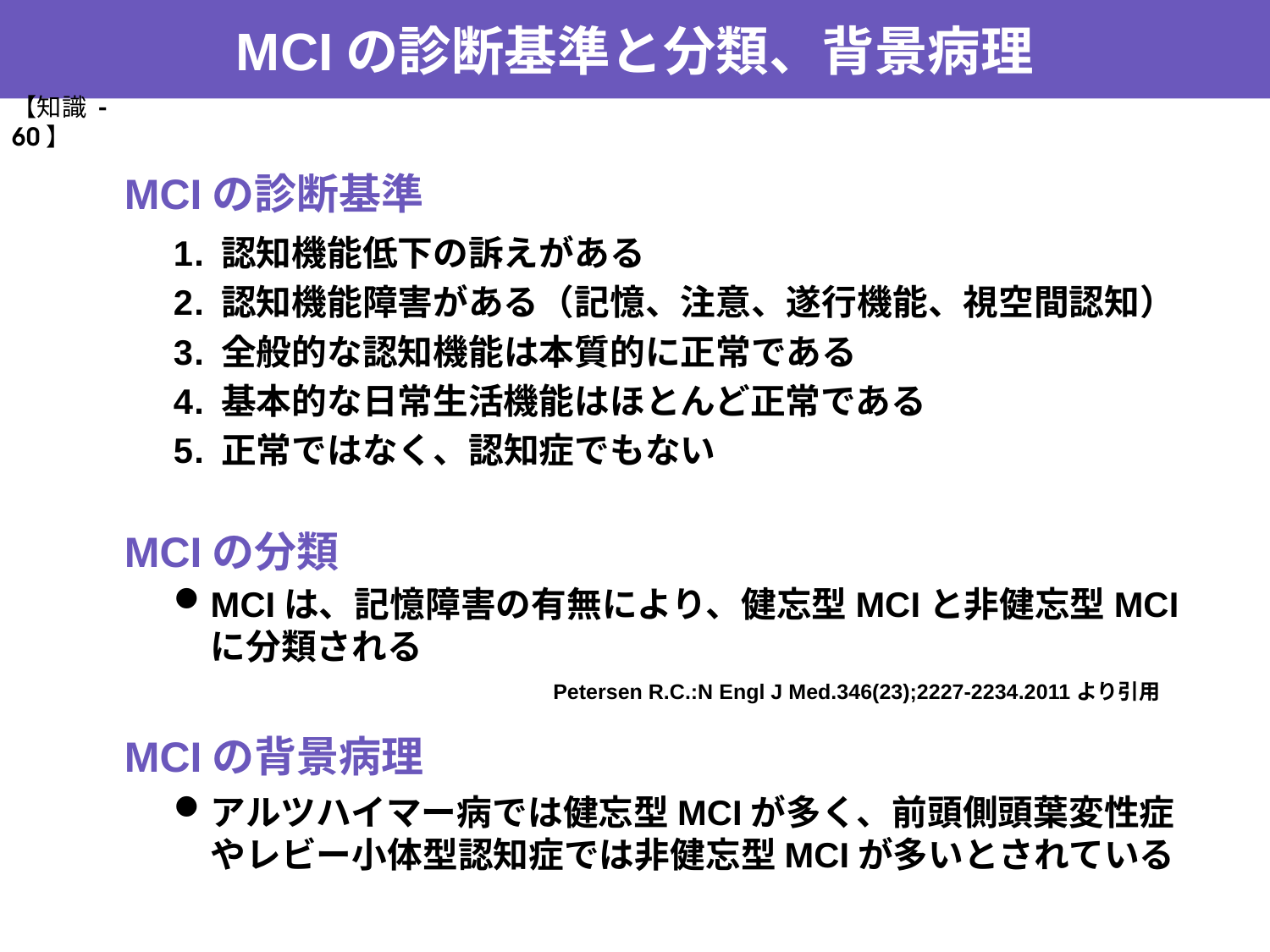

MCIの診断基準と分類、背景病理
【知識 -60】
MCIの診断基準
認知機能低下の訴えがある
認知機能障害がある（記憶、注意、遂行機能、視空間認知）
全般的な認知機能は本質的に正常である
基本的な日常生活機能はほとんど正常である
正常ではなく、認知症でもない
MCIの分類
MCIは、記憶障害の有無により、健忘型MCIと非健忘型MCIに分類される
Petersen R.C.:N Engl J Med.346(23);2227-2234.2011より引用
MCIの背景病理
アルツハイマー病では健忘型MCIが多く、前頭側頭葉変性症やレビー小体型認知症では非健忘型MCIが多いとされている